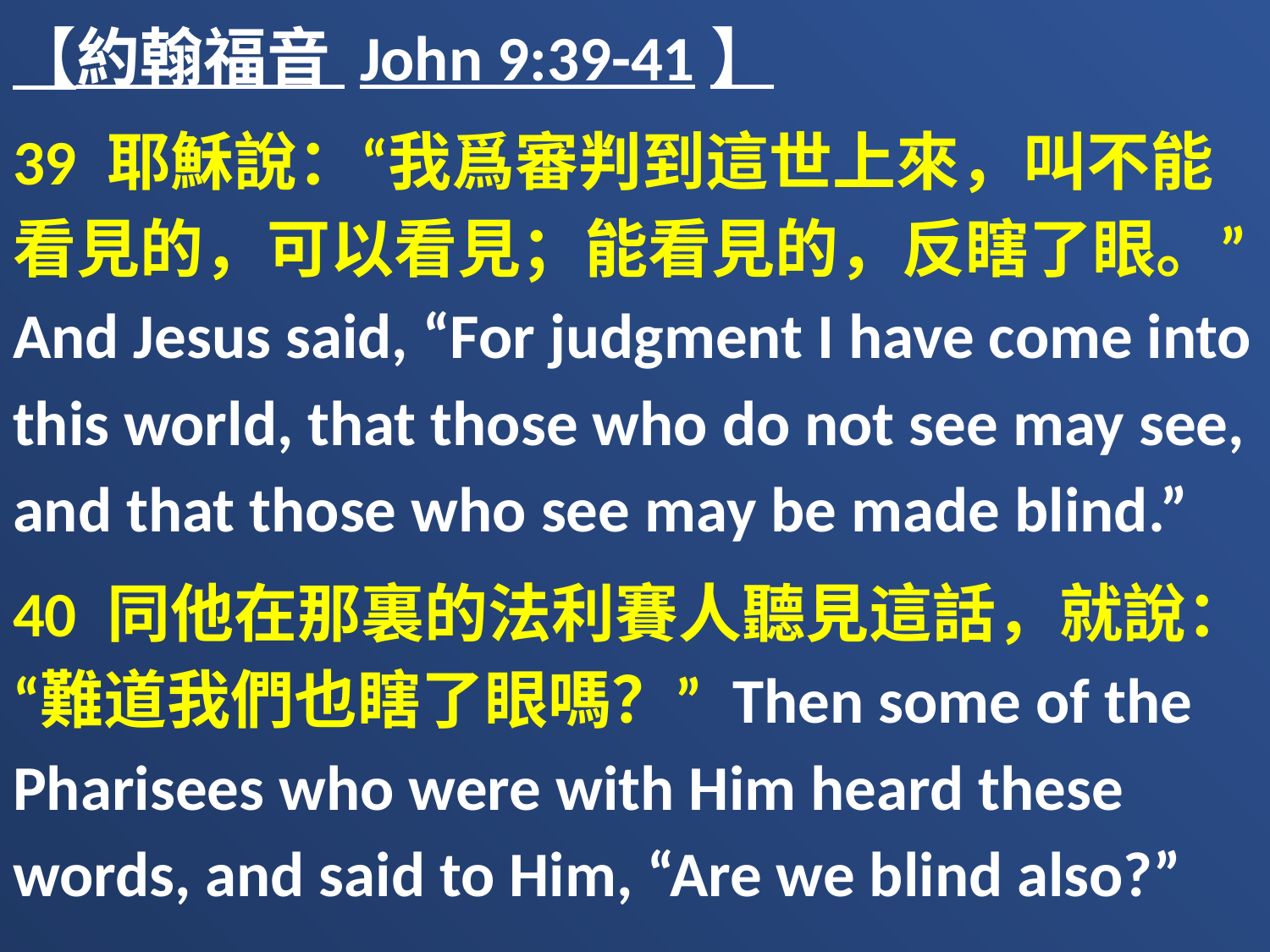

【約翰福音 John 9:39-41】
39 耶穌說：“我爲審判到這世上來，叫不能看見的，可以看見；能看見的，反瞎了眼。” And Jesus said, “For judgment I have come into this world, that those who do not see may see, and that those who see may be made blind.”
40 同他在那裏的法利賽人聽見這話，就說：“難道我們也瞎了眼嗎？” Then some of the Pharisees who were with Him heard these words, and said to Him, “Are we blind also?”